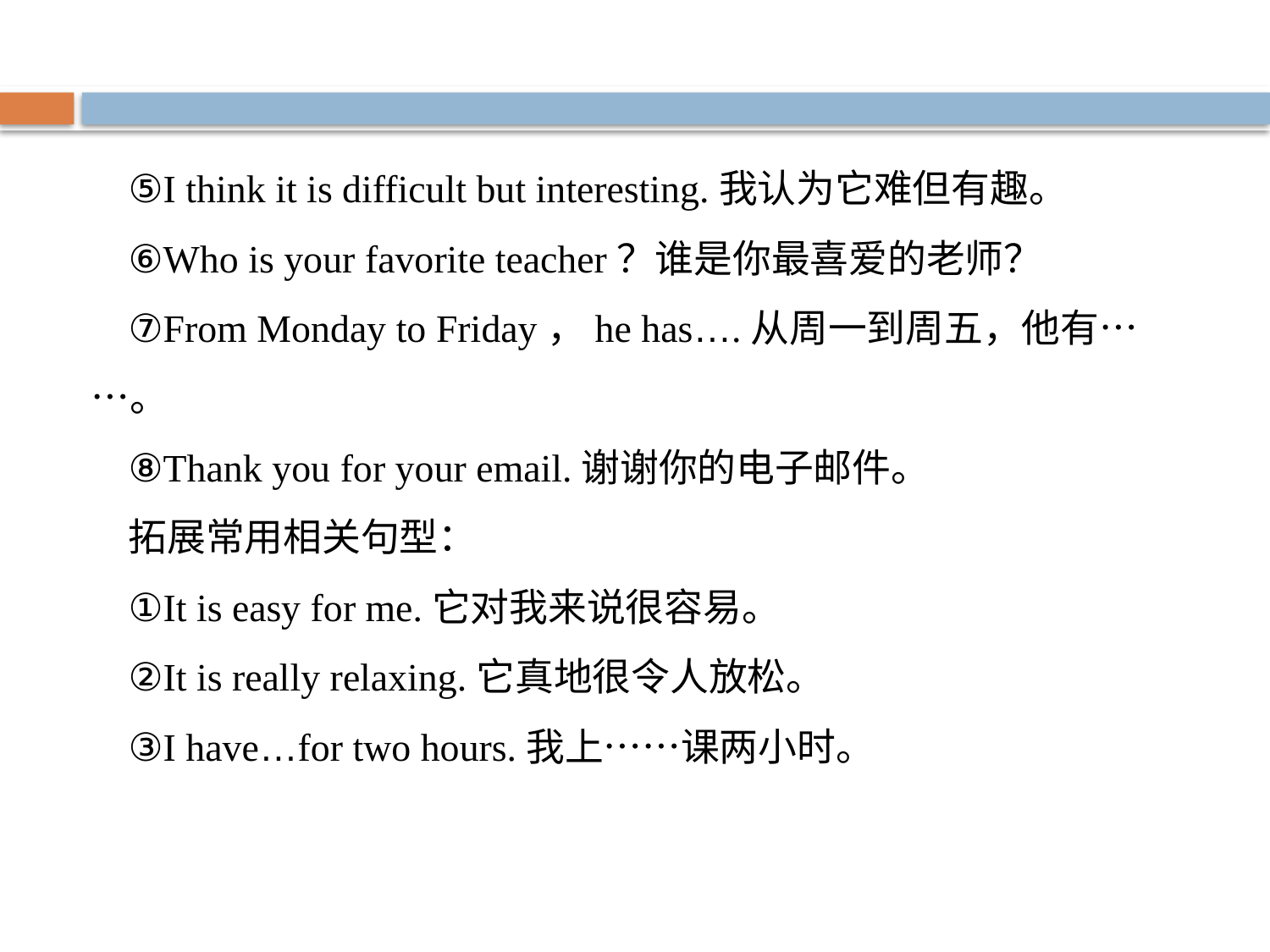

⑤I think it is difficult but interesting.我认为它难但有趣。
⑥Who is your favorite teacher？谁是你最喜爱的老师？
⑦From Monday to Friday，he has….从周一到周五，他有……。
⑧Thank you for your e­mail.谢谢你的电子邮件。
拓展常用相关句型：
①It is easy for me.它对我来说很容易。
②It is really relaxing.它真地很令人放松。
③I have…for two hours.我上……课两小时。